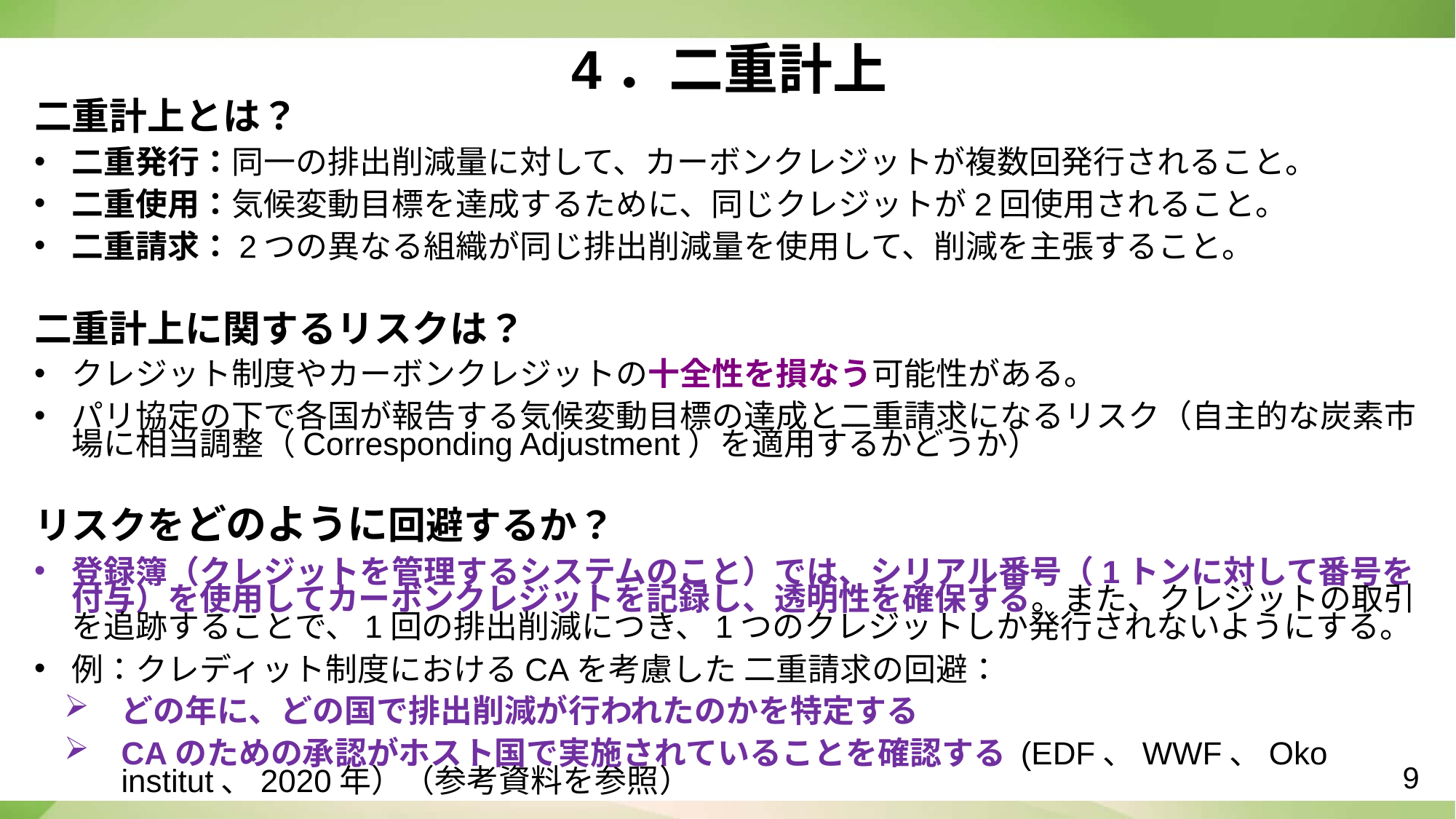

# 4．二重計上
二重計上とは？
二重発行：同一の排出削減量に対して、カーボンクレジットが複数回発行されること。
二重使用：気候変動目標を達成するために、同じクレジットが2回使用されること。
二重請求：2つの異なる組織が同じ排出削減量を使用して、削減を主張すること。

二重計上に関するリスクは？
クレジット制度やカーボンクレジットの十全性を損なう可能性がある。
パリ協定の下で各国が報告する気候変動目標の達成と二重請求になるリスク（自主的な炭素市場に相当調整（Corresponding Adjustment）を適用するかどうか）

リスクをどのように回避するか？
登録簿（クレジットを管理するシステムのこと）では、シリアル番号（1トンに対して番号を付与）を使用してカーボンクレジットを記録し、透明性を確保する。また、クレジットの取引を追跡することで、1回の排出削減につき、1つのクレジットしか発行されないようにする。
例：クレディット制度におけるCAを考慮した 二重請求の回避：
どの年に、どの国で排出削減が行われたのかを特定する
CAのための承認がホスト国で実施されていることを確認する (EDF、WWF、Oko institut、2020年）（参考資料を参照）